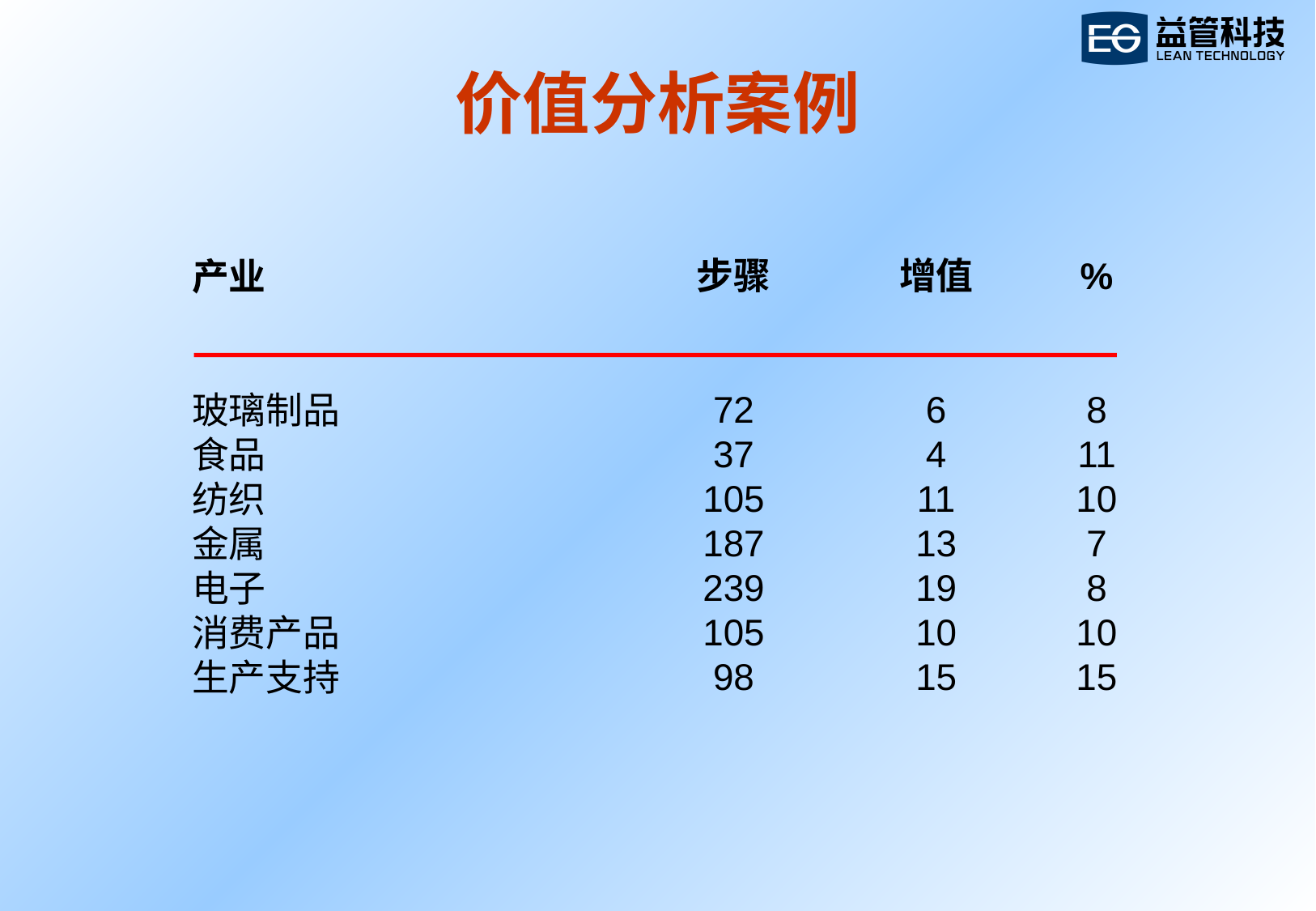

# 价值分析案例

步骤

72
37
105
187
239
105
98
增值

6
4
11
13
19
10
15
%

8
11
10
7
8
10
15
产业

玻璃制品
食品
纺织
金属
电子
消费产品
生产支持